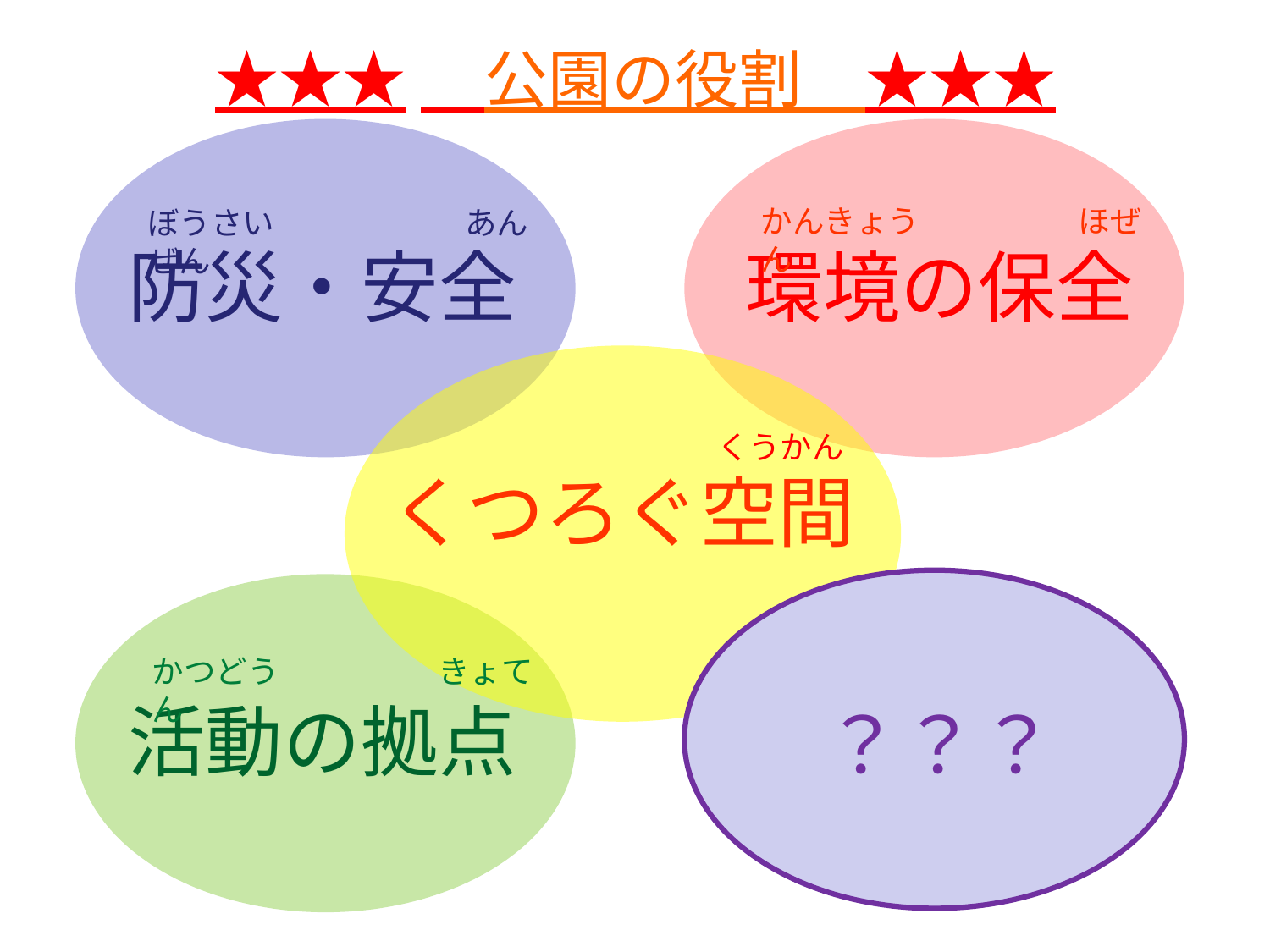

★★★　公園の役割　★★★

かんきょう　　　　　ほぜん
ぼうさい　　　　　　あんぜん
防災・安全
環境の保全

くうかん
くつろぐ空間

かつどう　　　　　きょてん
活動の拠点
？？？